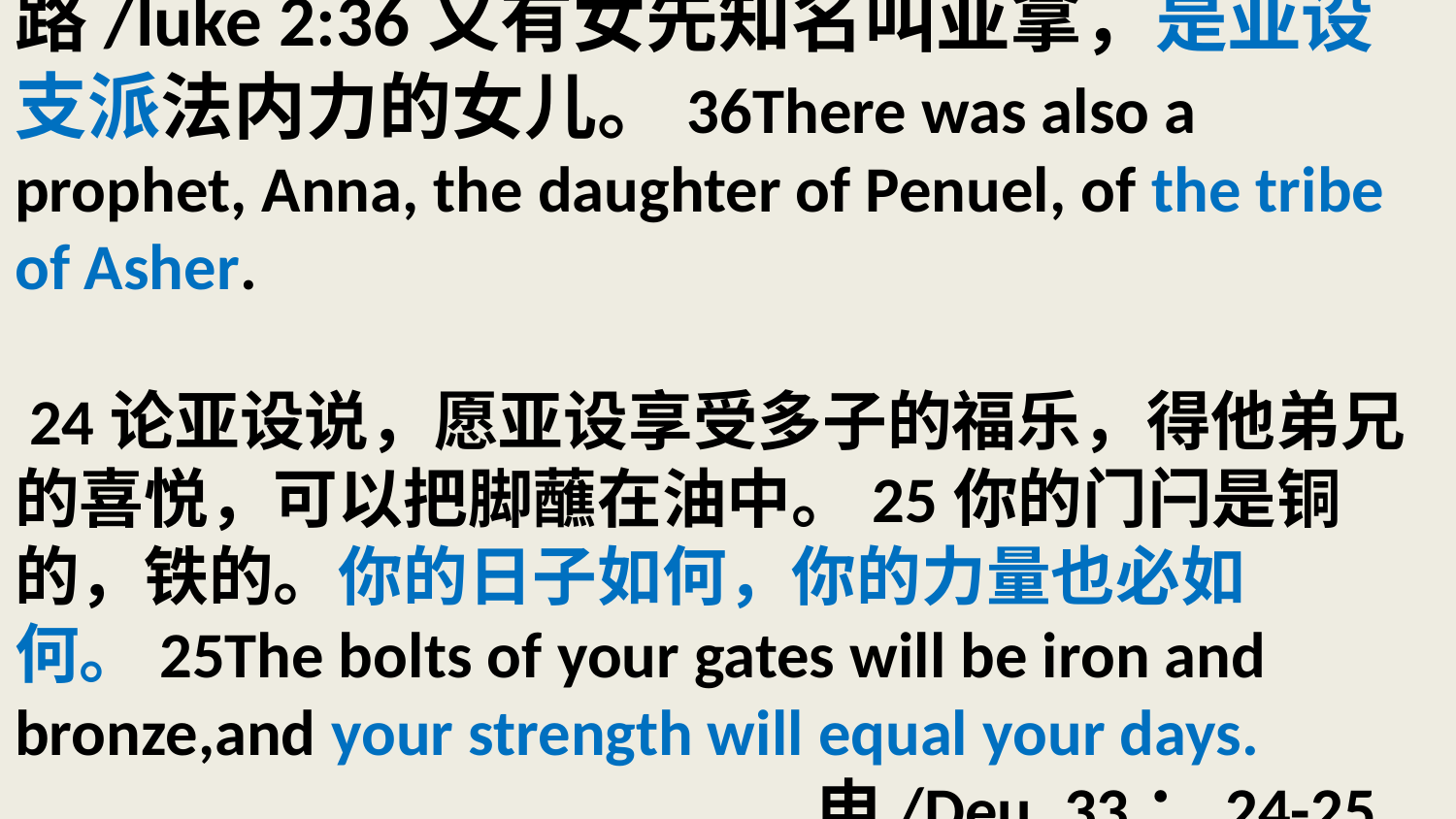

# 路/luke 2:36又有女先知名叫亚拿，是亚设支派法内力的女儿。36There was also a prophet, Anna, the daughter of Penuel, of the tribe of Asher. 24论亚设说，愿亚设享受多子的福乐，得他弟兄的喜悦，可以把脚蘸在油中。25你的门闩是铜的，铁的。你的日子如何，你的力量也必如何。25The bolts of your gates will be iron and bronze,and your strength will equal your days. 申/Deu. 33：24-25